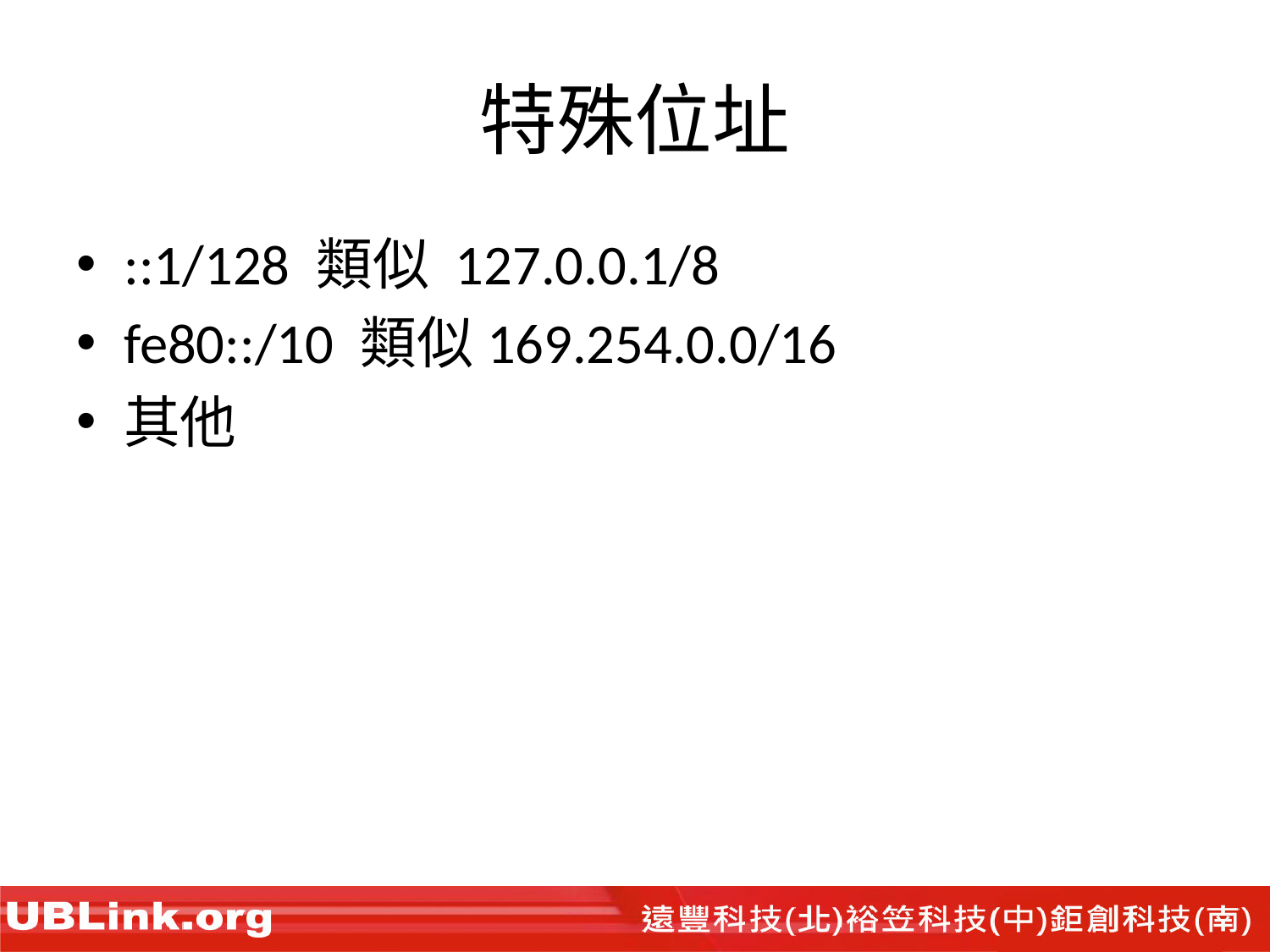

# 特殊位址
::1/128 類似 127.0.0.1/8
fe80::/10 類似169.254.0.0/16
其他